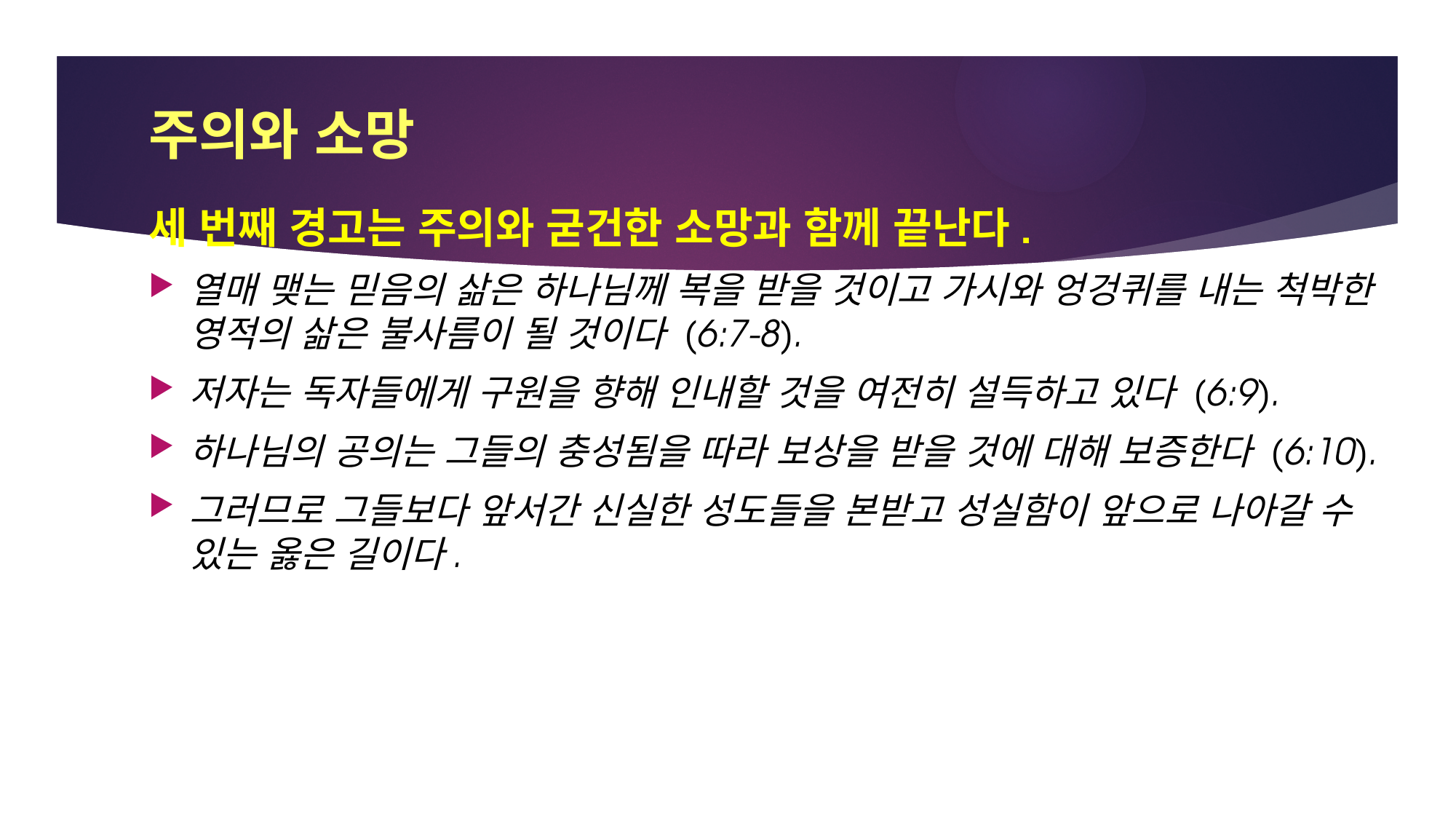

# 주의와 소망
세 번째 경고는 주의와 굳건한 소망과 함께 끝난다.
열매 맺는 믿음의 삶은 하나님께 복을 받을 것이고 가시와 엉겅퀴를 내는 척박한 영적의 삶은 불사름이 될 것이다 (6:7-8).
저자는 독자들에게 구원을 향해 인내할 것을 여전히 설득하고 있다 (6:9).
하나님의 공의는 그들의 충성됨을 따라 보상을 받을 것에 대해 보증한다 (6:10).
그러므로 그들보다 앞서간 신실한 성도들을 본받고 성실함이 앞으로 나아갈 수 있는 옳은 길이다.